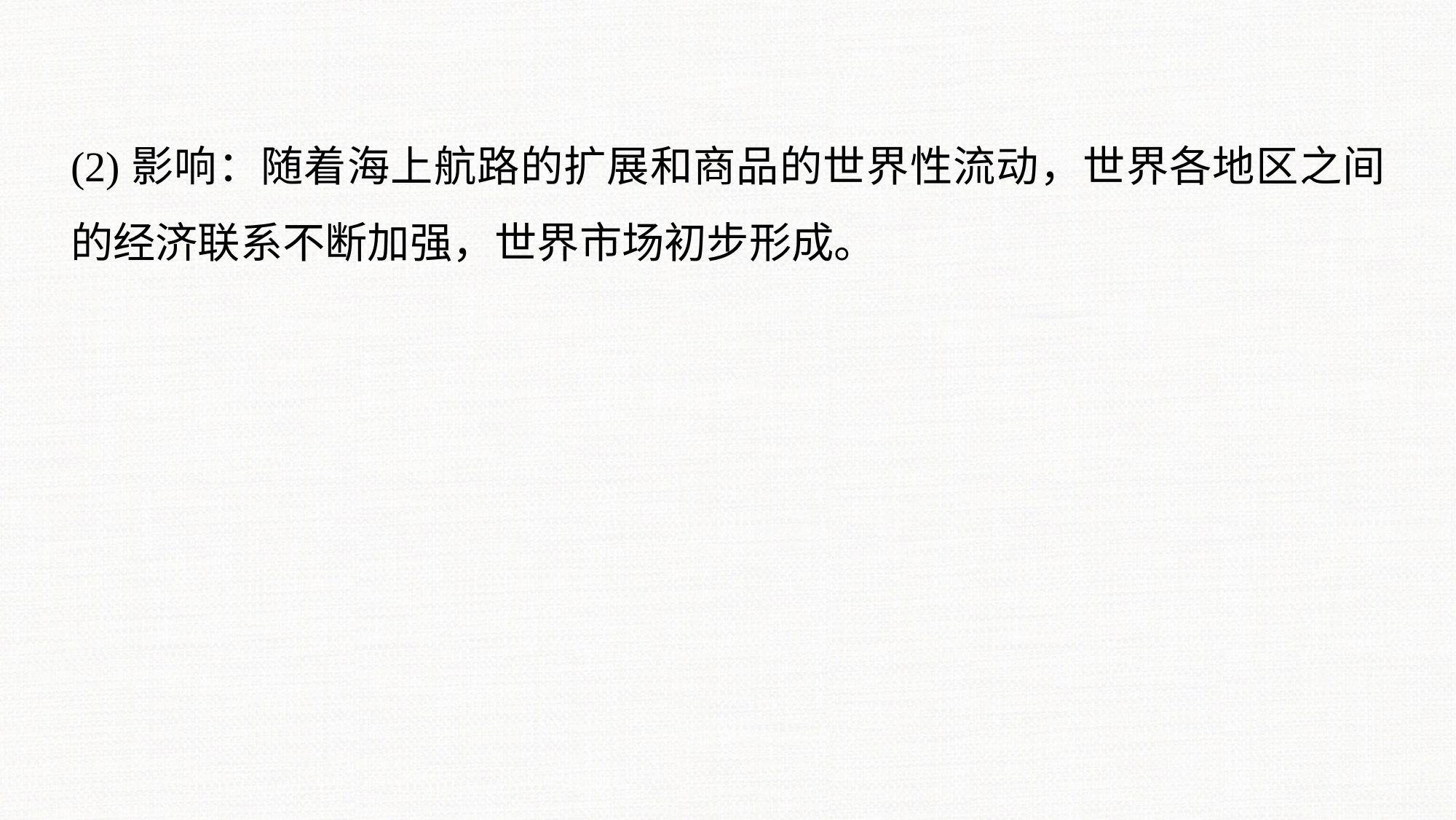

(2)影响：随着海上航路的扩展和商品的世界性流动，世界各地区之间的经济联系不断加强，世界市场初步形成。